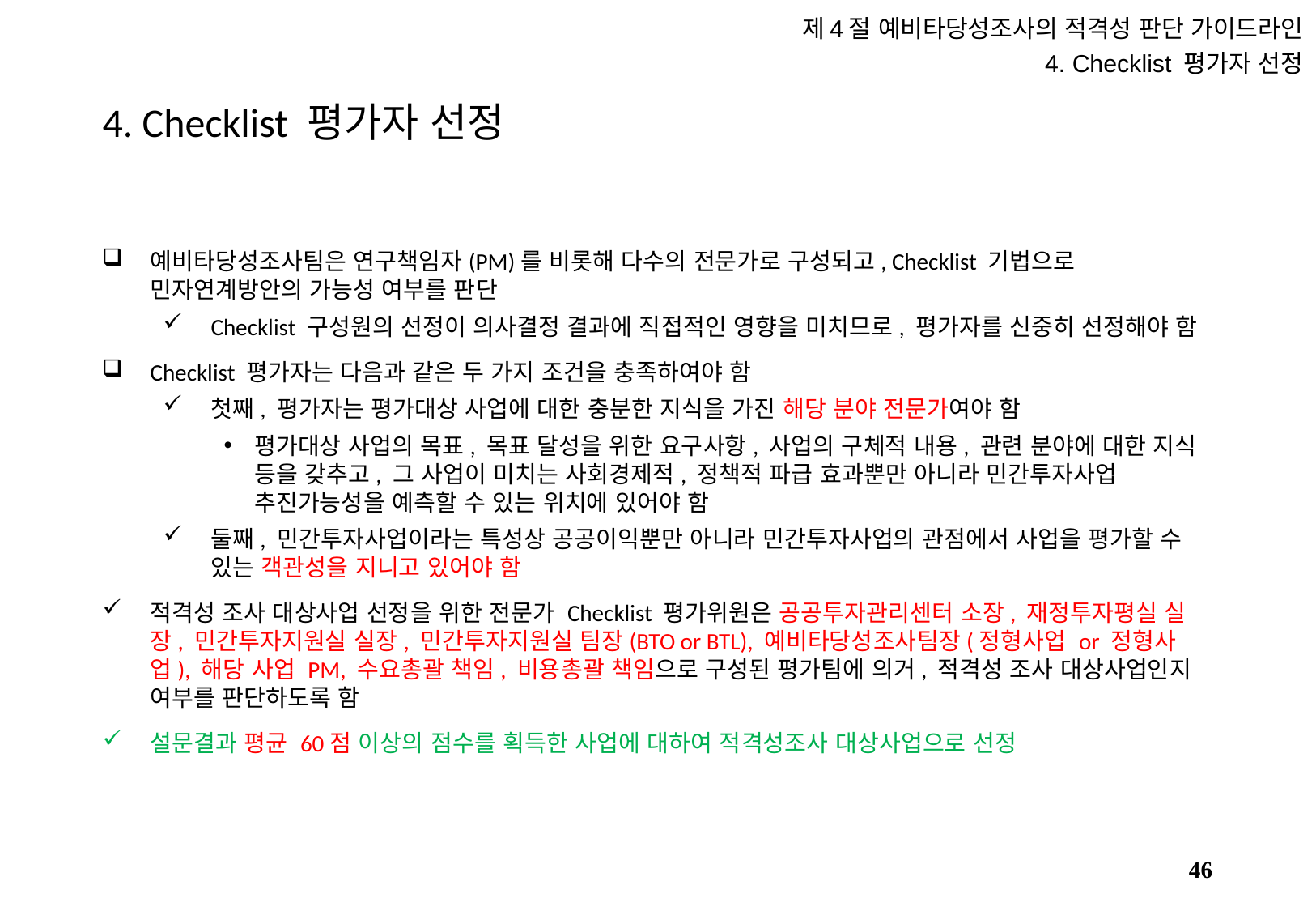

제4절 예비타당성조사의 적격성 판단 가이드라인
4. Checklist 평가자 선정
# 4. Checklist 평가자 선정
예비타당성조사팀은 연구책임자(PM)를 비롯해 다수의 전문가로 구성되고, Checklist 기법으로 민자연계방안의 가능성 여부를 판단
Checklist 구성원의 선정이 의사결정 결과에 직접적인 영향을 미치므로, 평가자를 신중히 선정해야 함
Checklist 평가자는 다음과 같은 두 가지 조건을 충족하여야 함
첫째, 평가자는 평가대상 사업에 대한 충분한 지식을 가진 해당 분야 전문가여야 함
평가대상 사업의 목표, 목표 달성을 위한 요구사항, 사업의 구체적 내용, 관련 분야에 대한 지식 등을 갖추고, 그 사업이 미치는 사회경제적, 정책적 파급 효과뿐만 아니라 민간투자사업 추진가능성을 예측할 수 있는 위치에 있어야 함
둘째, 민간투자사업이라는 특성상 공공이익뿐만 아니라 민간투자사업의 관점에서 사업을 평가할 수 있는 객관성을 지니고 있어야 함
적격성 조사 대상사업 선정을 위한 전문가 Checklist 평가위원은 공공투자관리센터 소장, 재정투자평실 실장, 민간투자지원실 실장, 민간투자지원실 팀장(BTO or BTL), 예비타당성조사팀장(정형사업 or 정형사업), 해당 사업 PM, 수요총괄 책임, 비용총괄 책임으로 구성된 평가팀에 의거, 적격성 조사 대상사업인지 여부를 판단하도록 함
설문결과 평균 60점 이상의 점수를 획득한 사업에 대하여 적격성조사 대상사업으로 선정
46